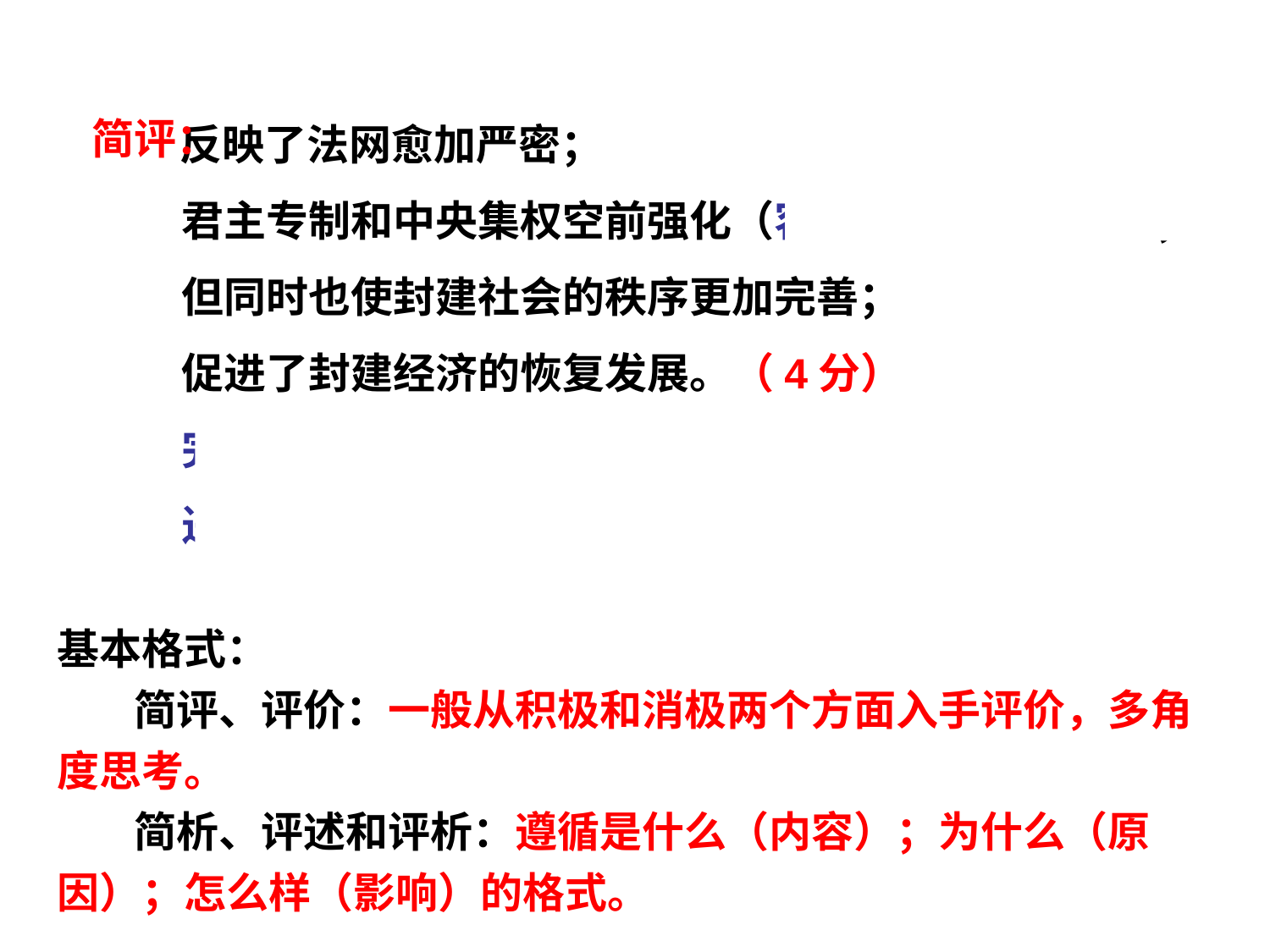

反映了法网愈加严密；
             君主专制和中央集权空前强化（容易导致决策失误）；
             但同时也使封建社会的秩序更加完善；
             促进了封建经济的恢复发展。（4分）
             完善法律体系；
             进一步稳定社会秩序，维护统治；

  简评：

基本格式：
       简评、评价：一般从积极和消极两个方面入手评价，多角度思考。
       简析、评述和评析：遵循是什么（内容）；为什么（原因）；怎么样（影响）的格式。